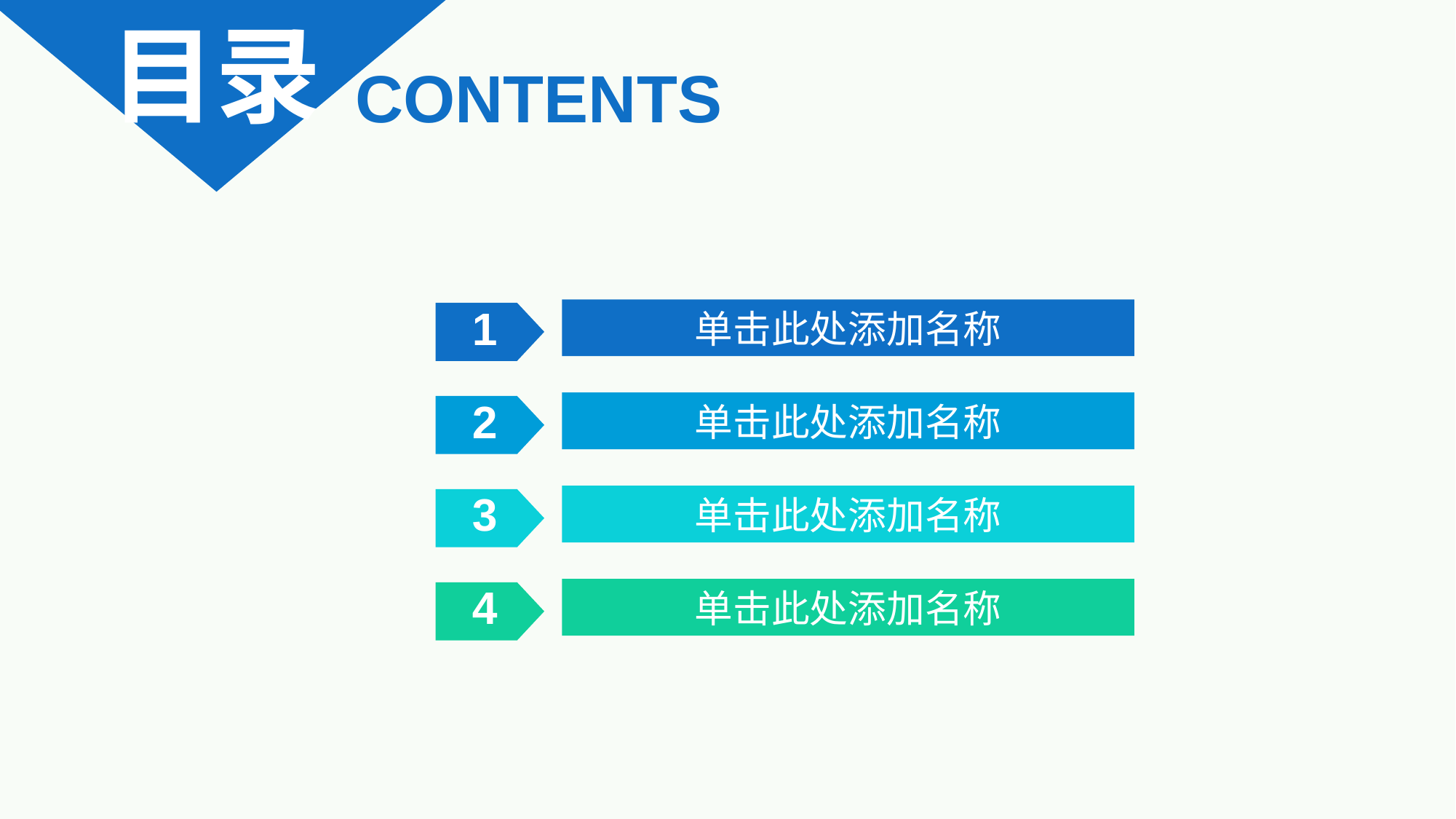

目录
CONTENTS
单击此处添加名称
1

单击此处添加名称
2

单击此处添加名称
3

单击此处添加名称
4